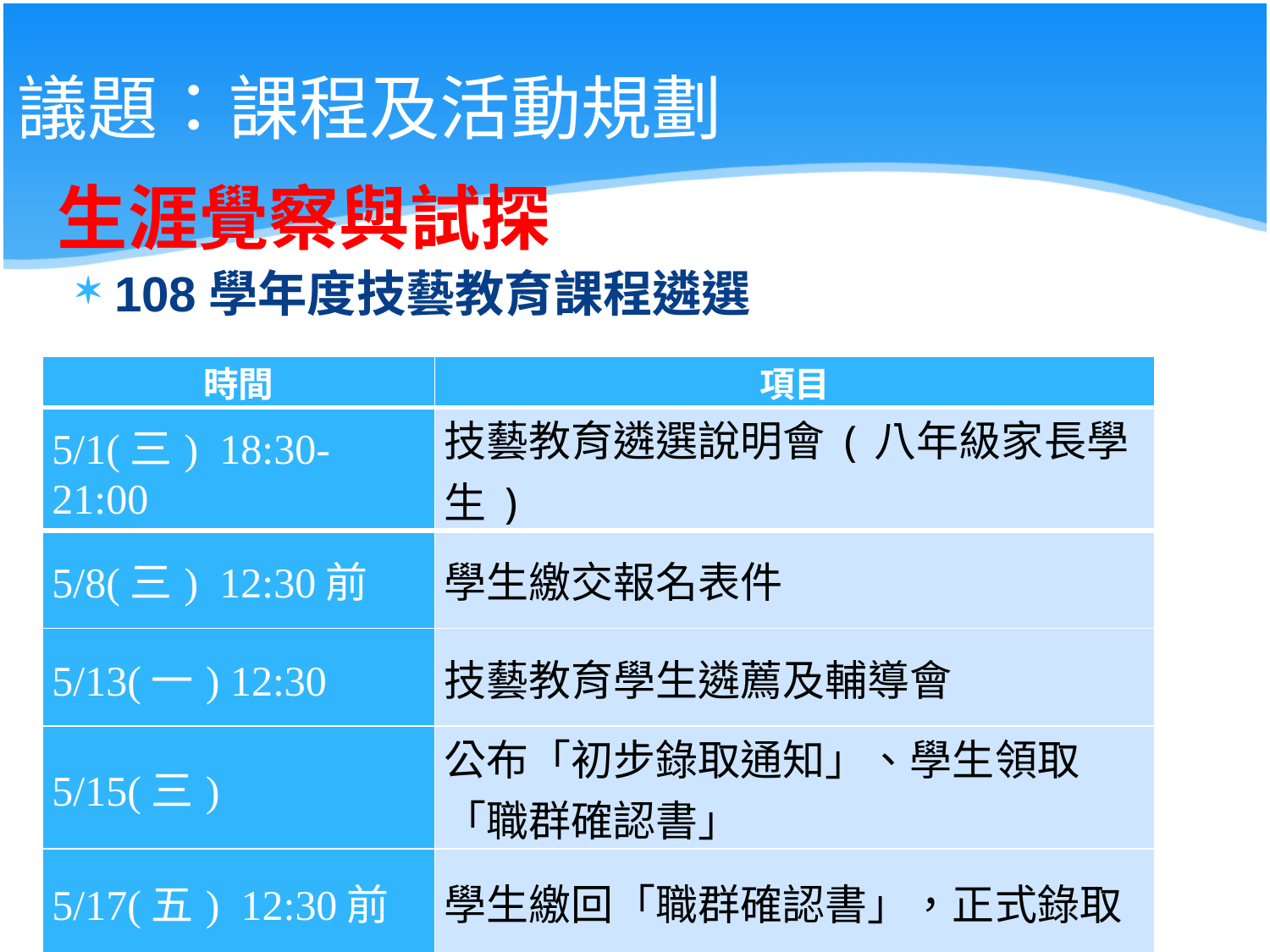

# 議題：課程及活動規劃
生涯覺察與試探
108學年度技藝教育課程遴選
| 時間 | 項目 |
| --- | --- |
| 5/1(三) 18:30-21:00 | 技藝教育遴選說明會(八年級家長學生) |
| 5/8(三) 12:30前 | 學生繳交報名表件 |
| 5/13(一) 12:30 | 技藝教育學生遴薦及輔導會 |
| 5/15(三) | 公布「初步錄取通知」、學生領取「職群確認書」 |
| 5/17(五) 12:30前 | 學生繳回「職群確認書」，正式錄取 |